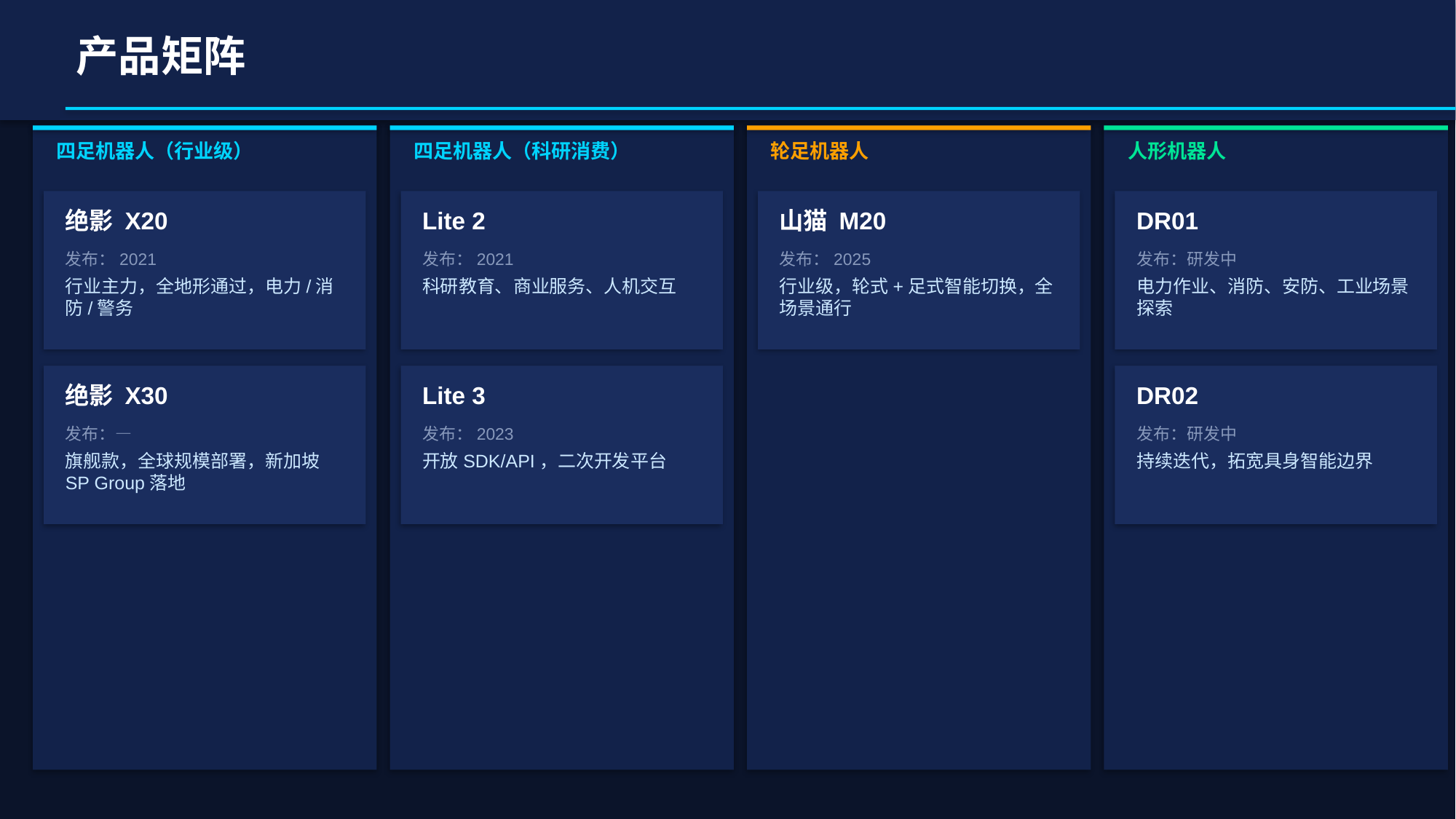

产品矩阵

四足机器人（行业级）
四足机器人（科研消费）
轮足机器人
人形机器人

绝影 X20
Lite 2
山猫 M20
DR01
发布：2021
发布：2021
发布：2025
发布：研发中
行业主力，全地形通过，电力/消防/警务
科研教育、商业服务、人机交互
行业级，轮式+足式智能切换，全场景通行
电力作业、消防、安防、工业场景探索

绝影 X30
Lite 3
DR02
发布：—
发布：2023
发布：研发中
旗舰款，全球规模部署，新加坡SP Group落地
开放SDK/API，二次开发平台
持续迭代，拓宽具身智能边界